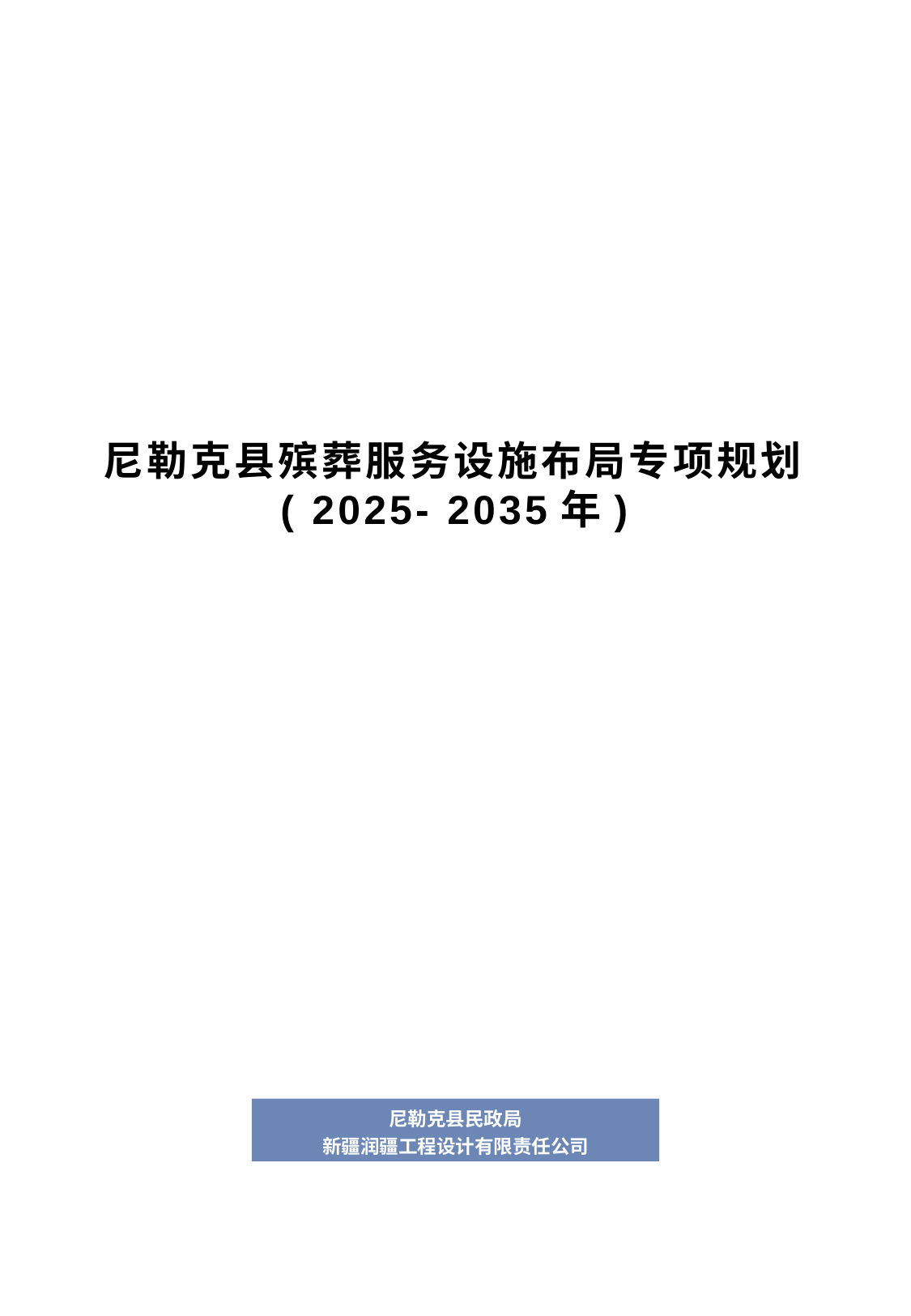

尼勒克县殡葬服务设施布局专项规划
( 2025- 2035年)
尼勒克县民政局
新疆润疆工程设计有限责任公司